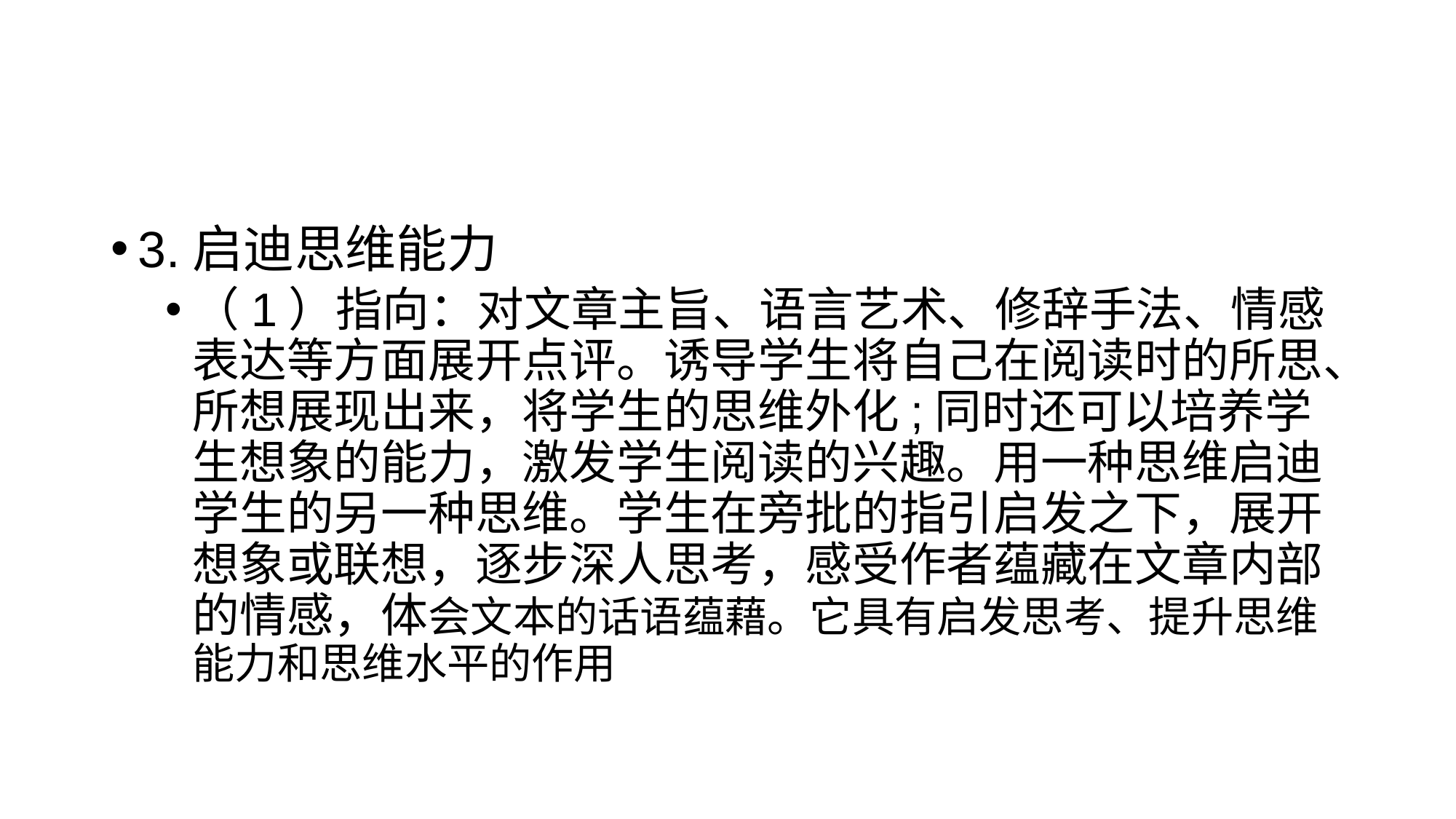

#
3.启迪思维能力
（1）指向：对文章主旨、语言艺术、修辞手法、情感表达等方面展开点评。诱导学生将自己在阅读时的所思、所想展现出来，将学生的思维外化;同时还可以培养学生想象的能力，激发学生阅读的兴趣。用一种思维启迪学生的另一种思维。学生在旁批的指引启发之下，展开想象或联想，逐步深人思考，感受作者蕴藏在文章内部的情感，体会文本的话语蕴藉。它具有启发思考、提升思维能力和思维水平的作用